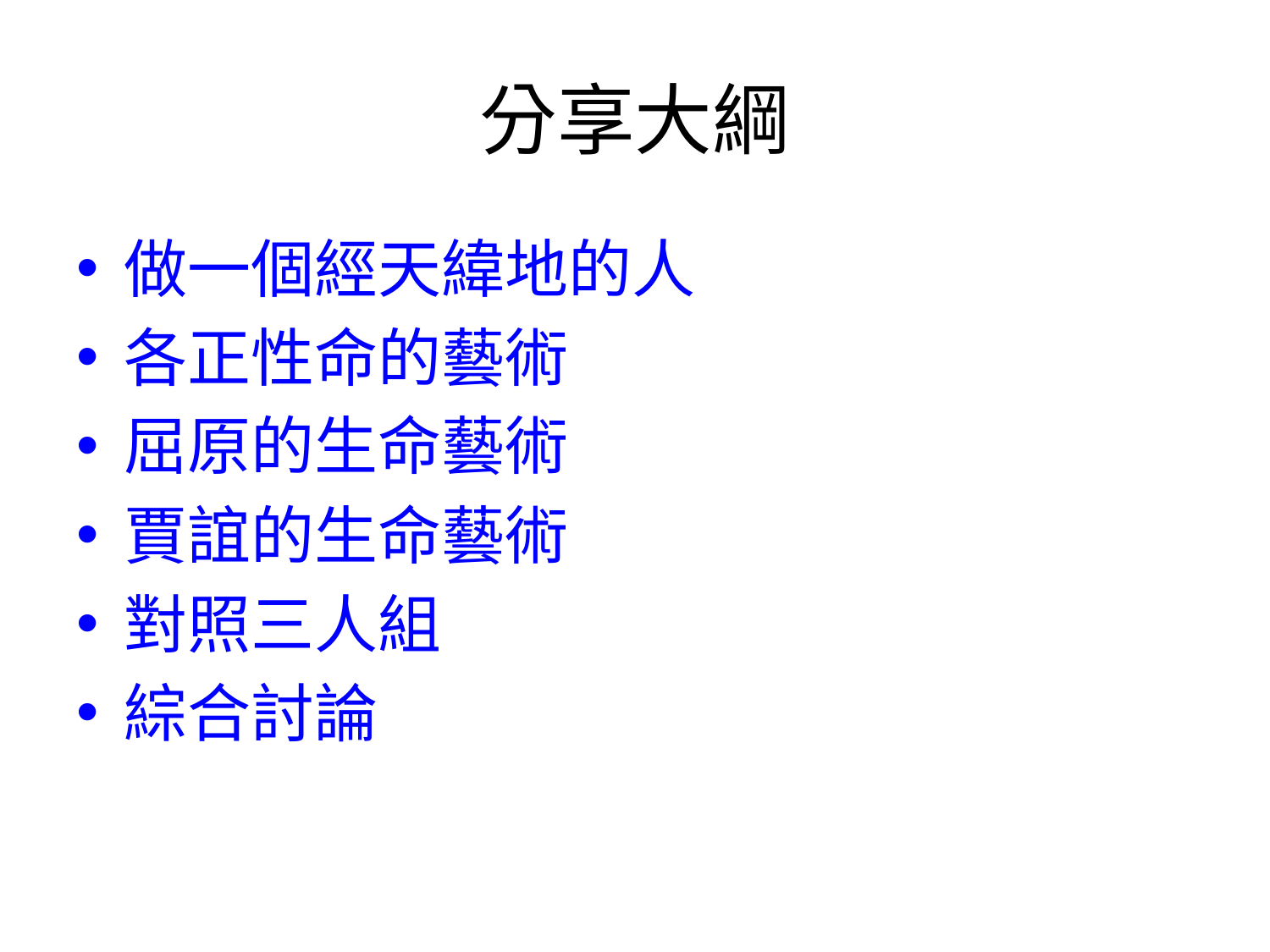

# 分享大綱
做一個經天緯地的人
各正性命的藝術
屈原的生命藝術
賈誼的生命藝術
對照三人組
綜合討論